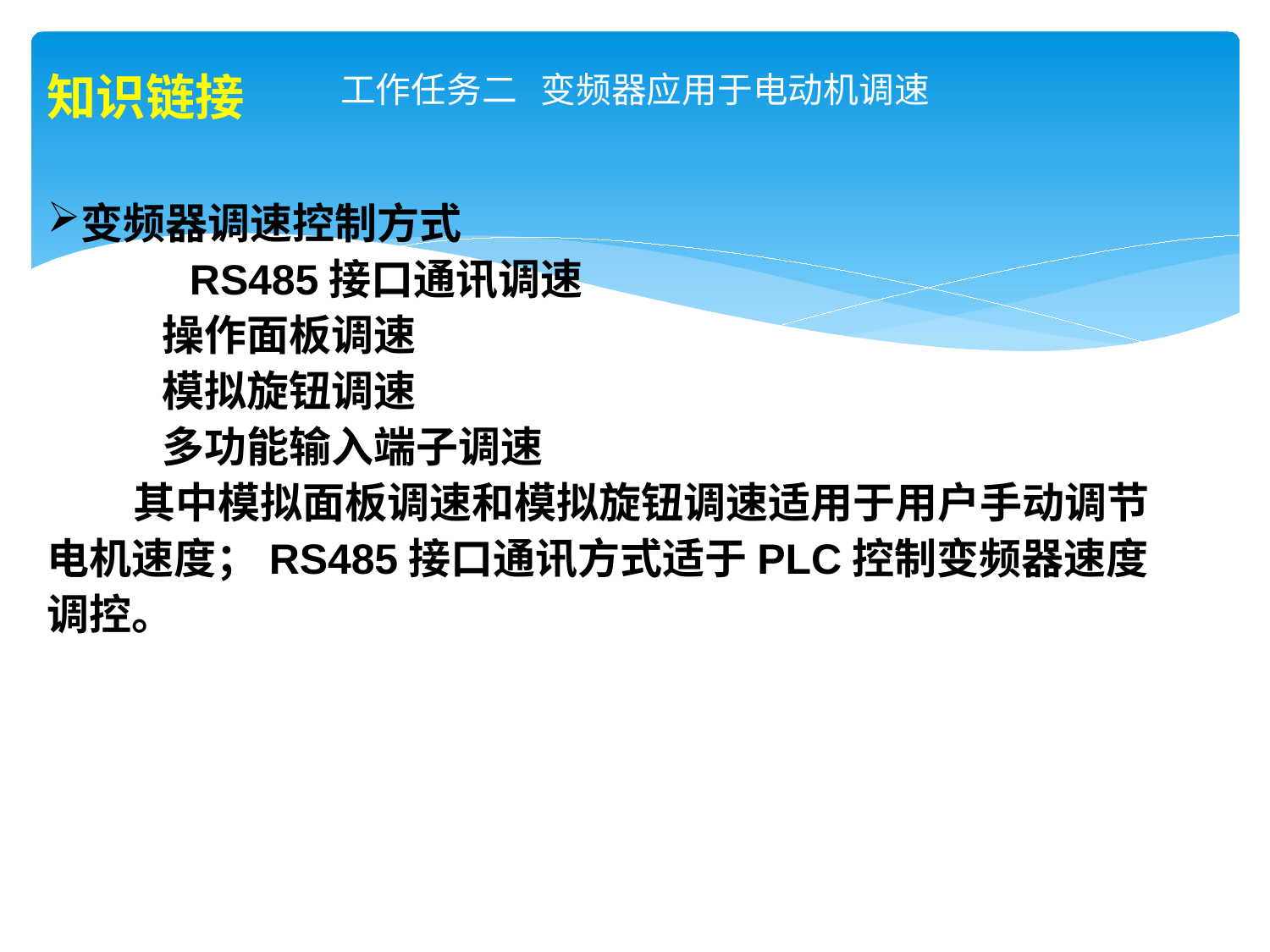

# 工作任务二   变频器应用于电动机调速
知识链接
变频器调速控制方式
            RS485接口通讯调速
           操作面板调速
           模拟旋钮调速
           多功能输入端子调速
        其中模拟面板调速和模拟旋钮调速适用于用户手动调节电机速度；RS485接口通讯方式适于PLC控制变频器速度调控。